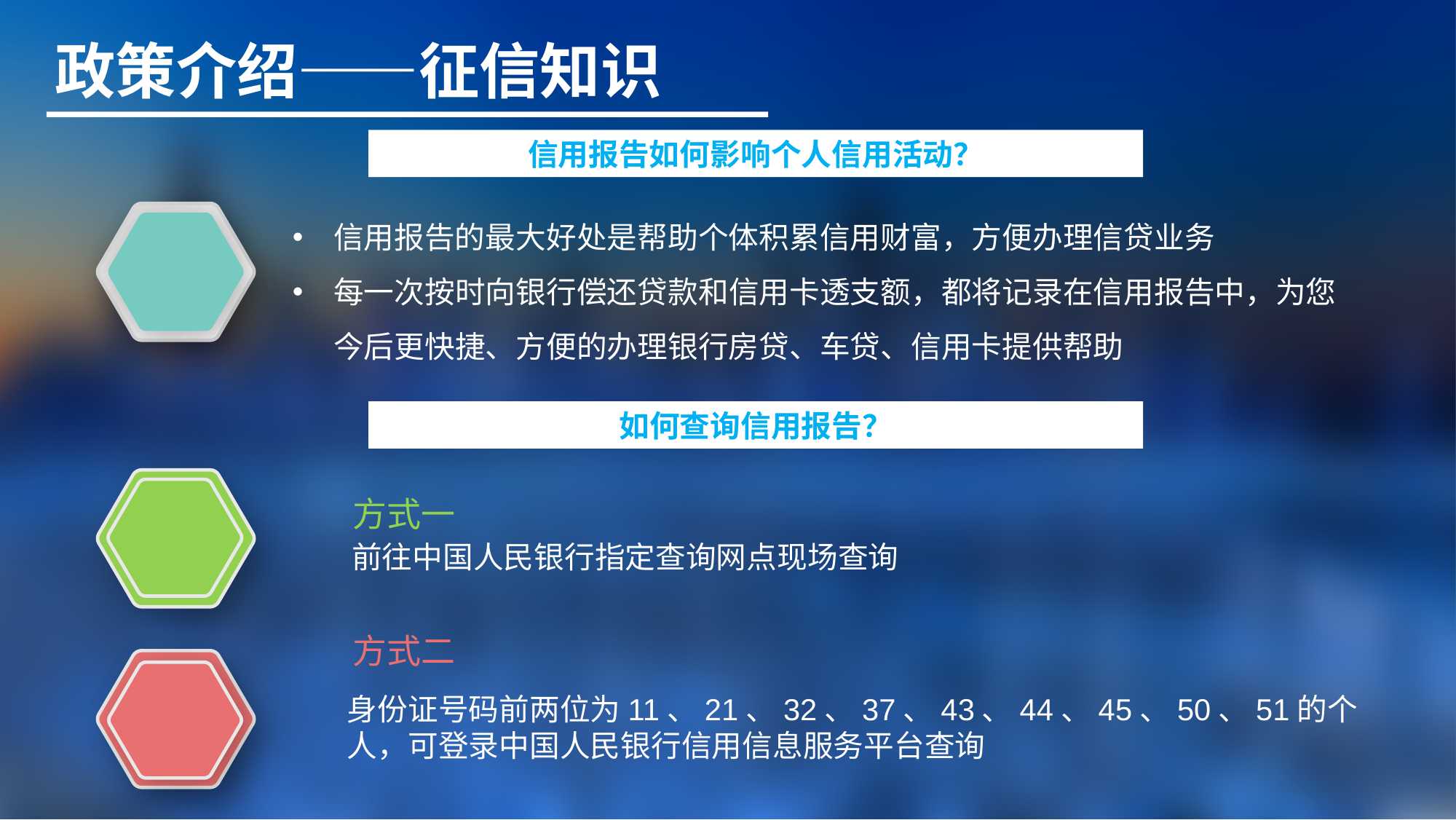

政策介绍——征信知识

信用报告如何影响个人信用活动？
信用报告的最大好处是帮助个体积累信用财富，方便办理信贷业务
每一次按时向银行偿还贷款和信用卡透支额，都将记录在信用报告中，为您今后更快捷、方便的办理银行房贷、车贷、信用卡提供帮助

如何查询信用报告？

方式一
前往中国人民银行指定查询网点现场查询
方式二

身份证号码前两位为11、21、32、37、43、44、45、50、51的个人，可登录中国人民银行信用信息服务平台查询